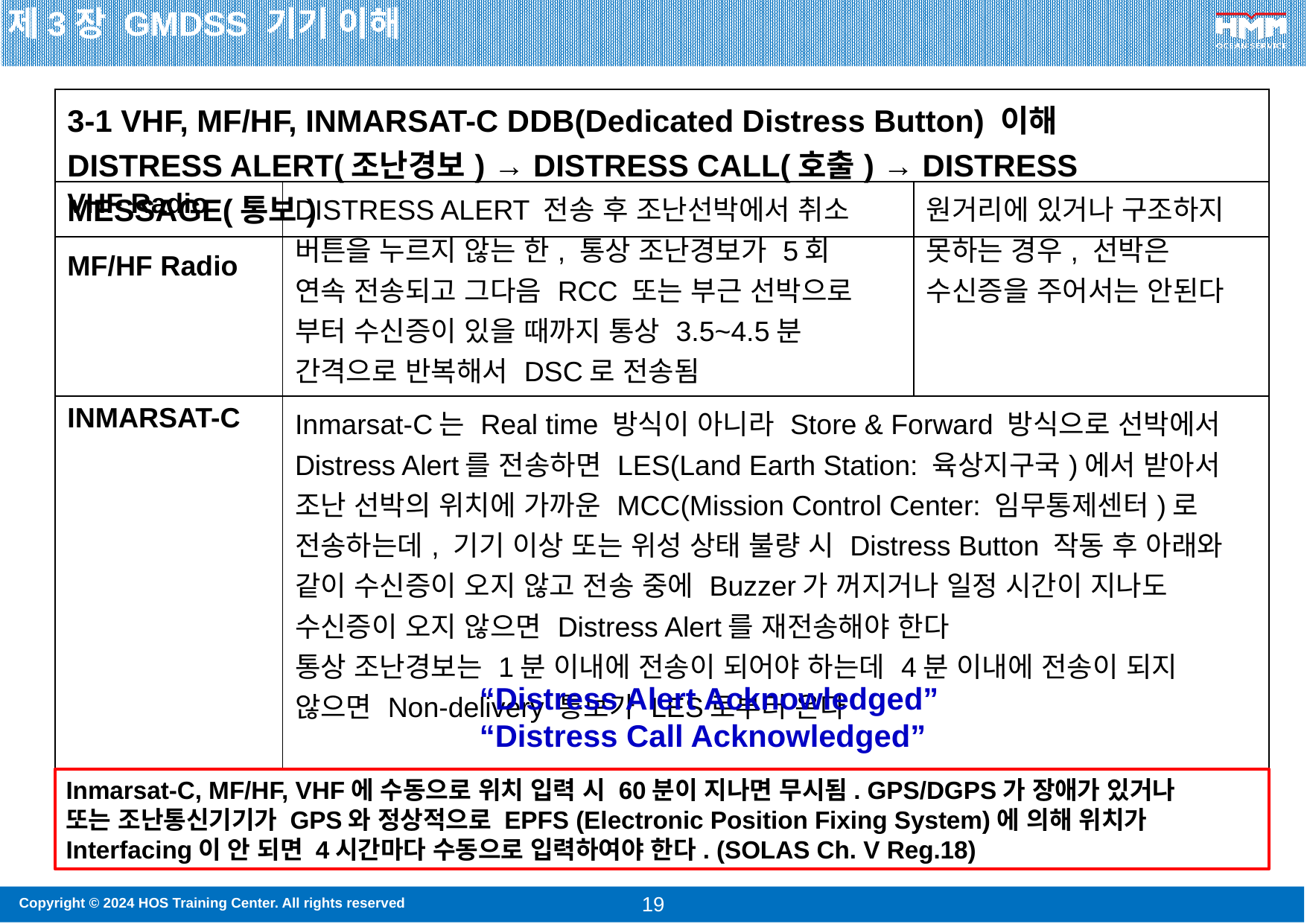

제3장 GMDSS 기기 이해
| 3-1 VHF, MF/HF, INMARSAT-C DDB(Dedicated Distress Button) 이해 DISTRESS ALERT(조난경보) → DISTRESS CALL(호출) → DISTRESS MESSAGE(통보) |
| --- |
JRC
MF/HF 조난경보 전송하면
5회 연속 나간다
그리고 수신증이 있을 때까지
3.5~4.5분 단위로 계속 나간다
| VHF Radio MF/HF Radio | DISTRESS ALERT 전송 후 조난선박에서 취소 버튼을 누르지 않는 한, 통상 조난경보가 5회 연속 전송되고 그다음 RCC 또는 부근 선박으로 부터 수신증이 있을 때까지 통상 3.5~4.5분 간격으로 반복해서 DSC로 전송됨 | 원거리에 있거나 구조하지 못하는 경우, 선박은 수신증을 주어서는 안된다 |
| --- | --- | --- |
| INMARSAT-C | Inmarsat-C는 Real time 방식이 아니라 Store & Forward 방식으로 선박에서 Distress Alert를 전송하면 LES(Land Earth Station: 육상지구국)에서 받아서 조난 선박의 위치에 가까운 MCC(Mission Control Center: 임무통제센터)로 전송하는데, 기기 이상 또는 위성 상태 불량 시 Distress Button 작동 후 아래와 같이 수신증이 오지 않고 전송 중에 Buzzer가 꺼지거나 일정 시간이 지나도 수신증이 오지 않으면 Distress Alert를 재전송해야 한다 통상 조난경보는 1분 이내에 전송이 되어야 하는데 4분 이내에 전송이 되지 않으면 Non-delivery 통보가 LES로부터 온다 |  |
FURUNO MF/HF

DISTRESS ALERT를 전송하는데 통상 40초가 걸린다
수신증을 받기위해 약 1분에서 2분45초 대기하다가 수신증이 없으면 3.5~4.5분 단위로 계속 전송된다
When distress call is
acknowledged by coast
station (usually within
1 min to 2 min 45 seconds

통상 1분이내에
조난경보가 전송되고 4분이내에 전송이 되지 않으면
NON-DELIVERED가 온다
“Distress Alert Acknowledged”
“Distress Call Acknowledged”
Inmarsat-C, MF/HF, VHF에 수동으로 위치 입력 시 60분이 지나면 무시됨. GPS/DGPS가 장애가 있거나
또는 조난통신기기가 GPS와 정상적으로 EPFS (Electronic Position Fixing System)에 의해 위치가 Interfacing이 안 되면 4시간마다 수동으로 입력하여야 한다. (SOLAS Ch. V Reg.18)
19